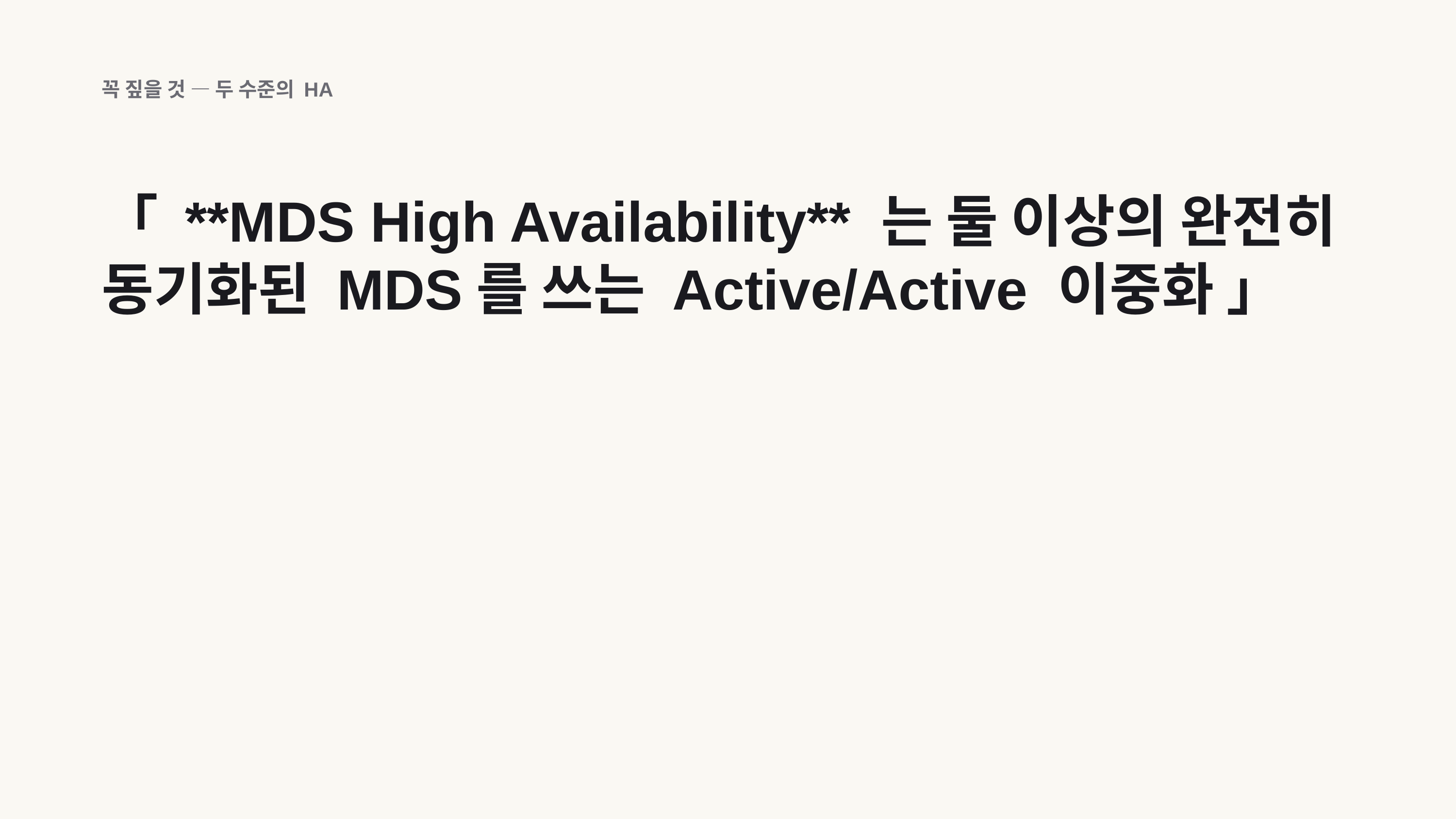

꼭 짚을 것 — 두 수준의 HA
「 **MDS High Availability** 는 둘 이상의 완전히 동기화된 MDS를 쓰는 Active/Active 이중화 」